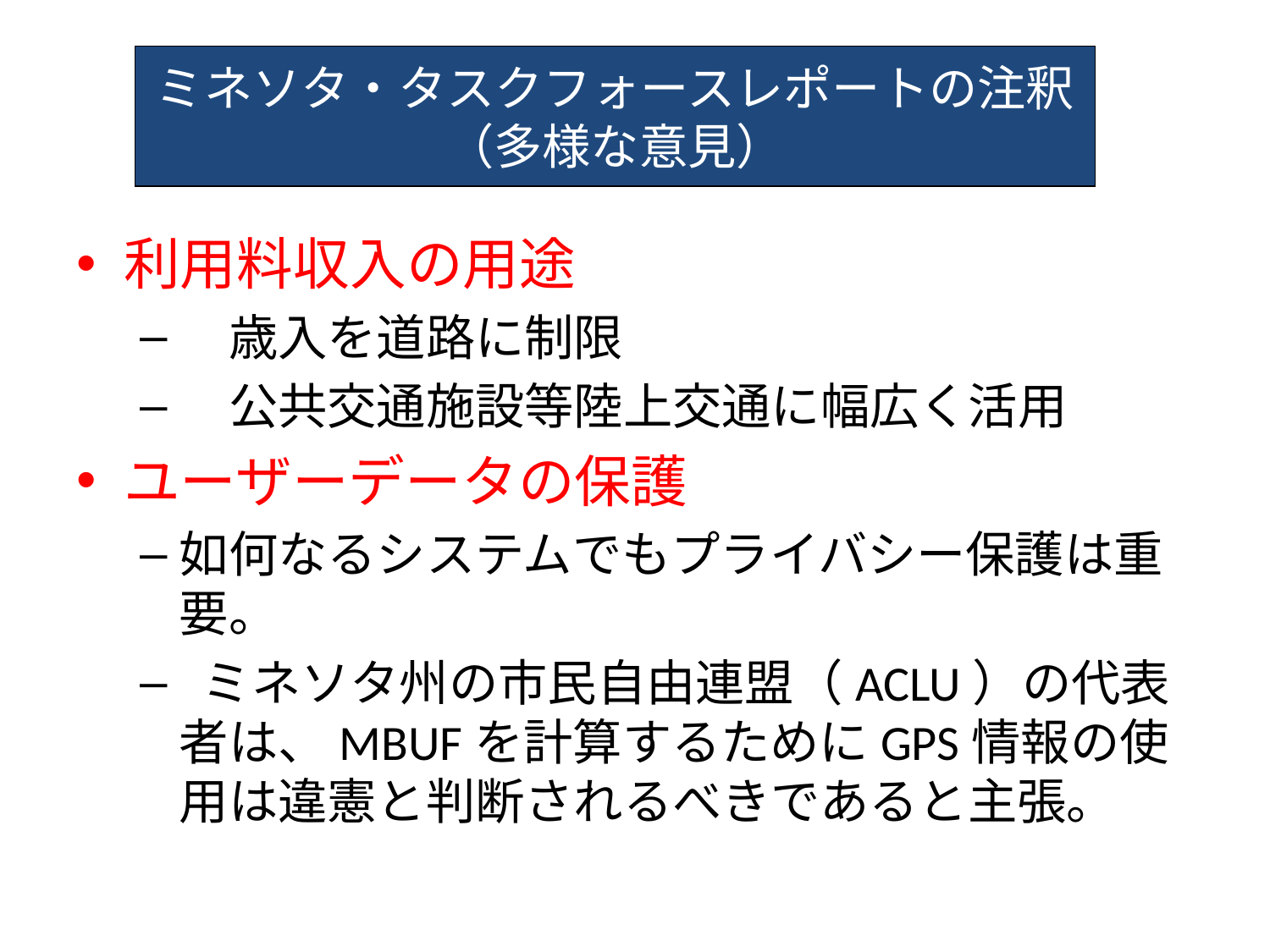

# ミネソタ・タスクフォースレポートの注釈 （多様な意見）
利用料収入の用途
　歳入を道路に制限
　公共交通施設等陸上交通に幅広く活用
ユーザーデータの保護
如何なるシステムでもプライバシー保護は重要。
 ミネソタ州の市民自由連盟（ACLU）の代表者は、MBUFを計算するためにGPS情報の使用は違憲と判断されるべきであると主張。